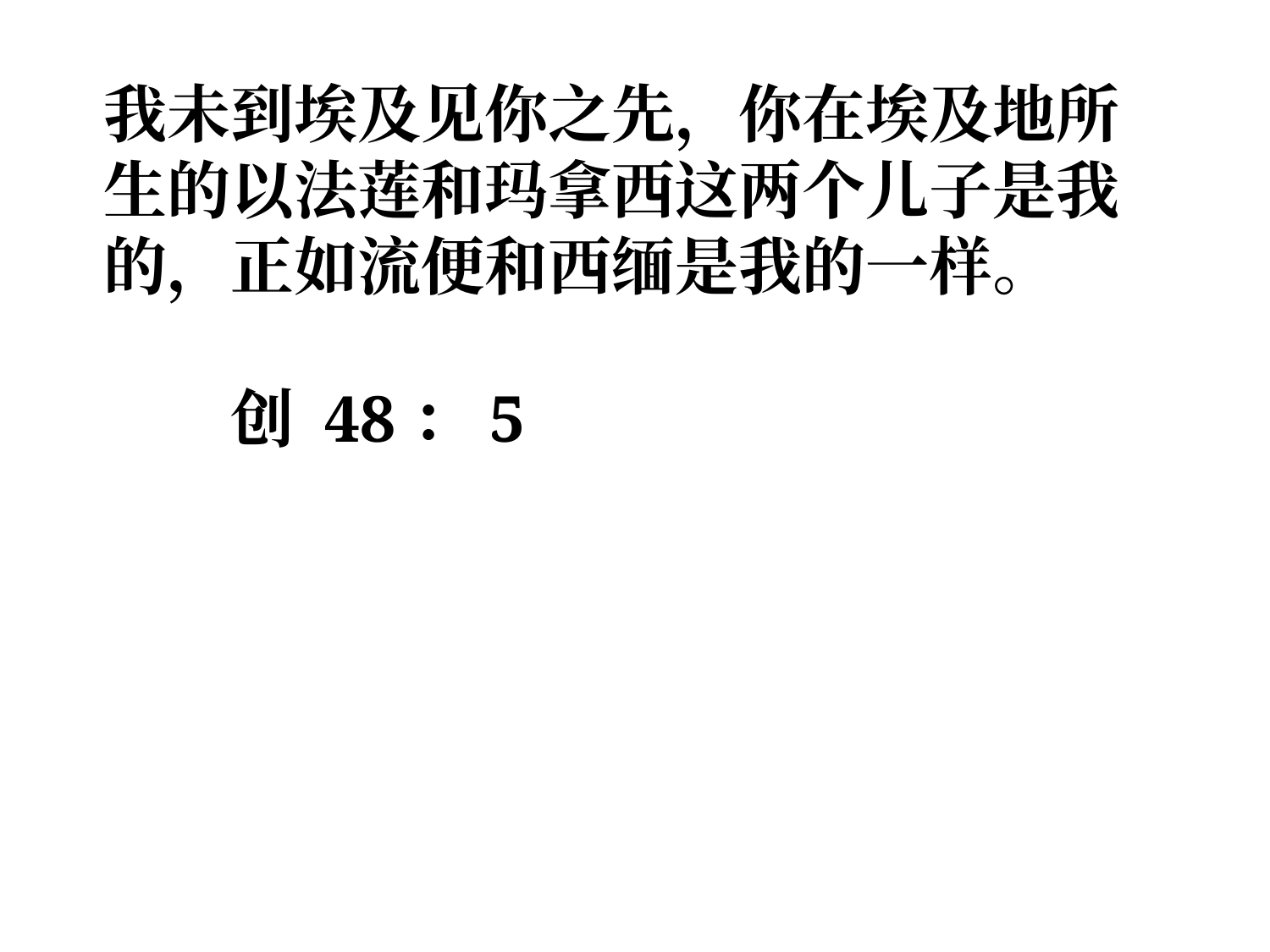

我未到埃及见你之先，你在埃及地所生的以法莲和玛拿西这两个儿子是我的，正如流便和西缅是我的一样。 										创 48：5